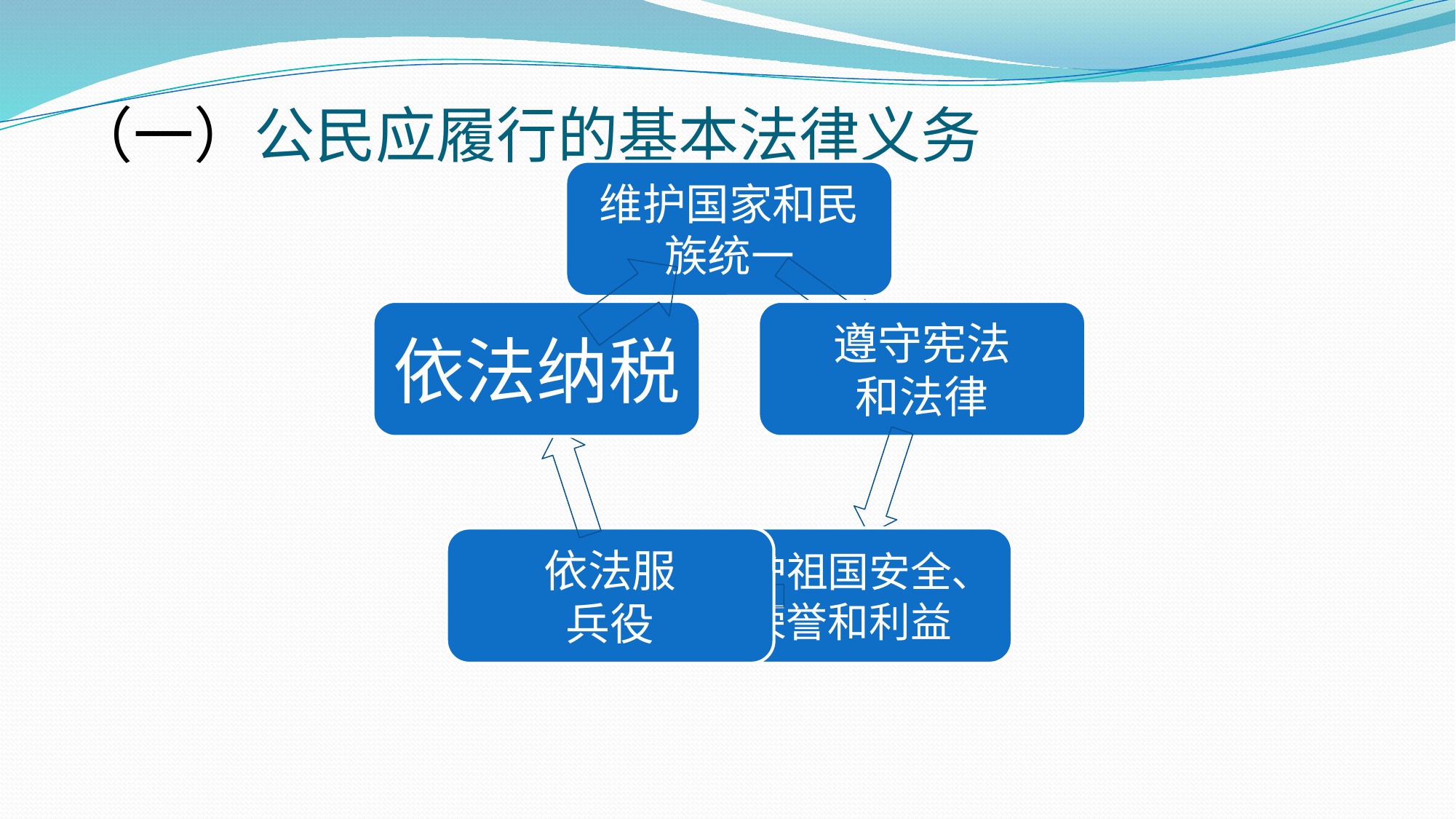

# （一）公民应履行的基本法律义务
维护国家和民族统一
遵守宪法
和法律
维护祖国安全、荣誉和利益
依法服
兵役
依法纳税